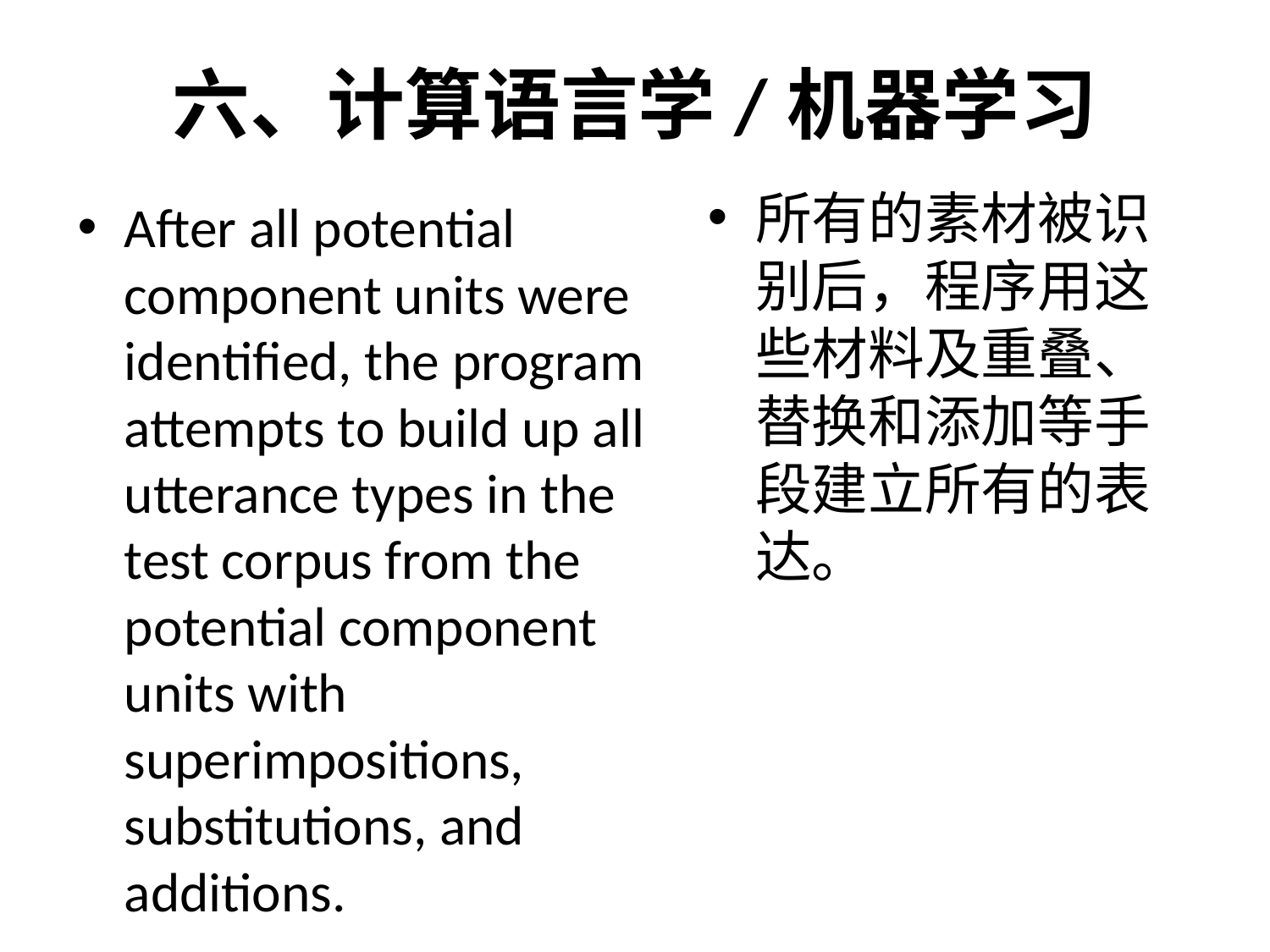

# 六、计算语言学/机器学习
所有的素材被识别后，程序用这些材料及重叠、替换和添加等手段建立所有的表达。
After all potential component units were identified, the program attempts to build up all utterance types in the test corpus from the potential component units with superimpositions, substitutions, and additions.